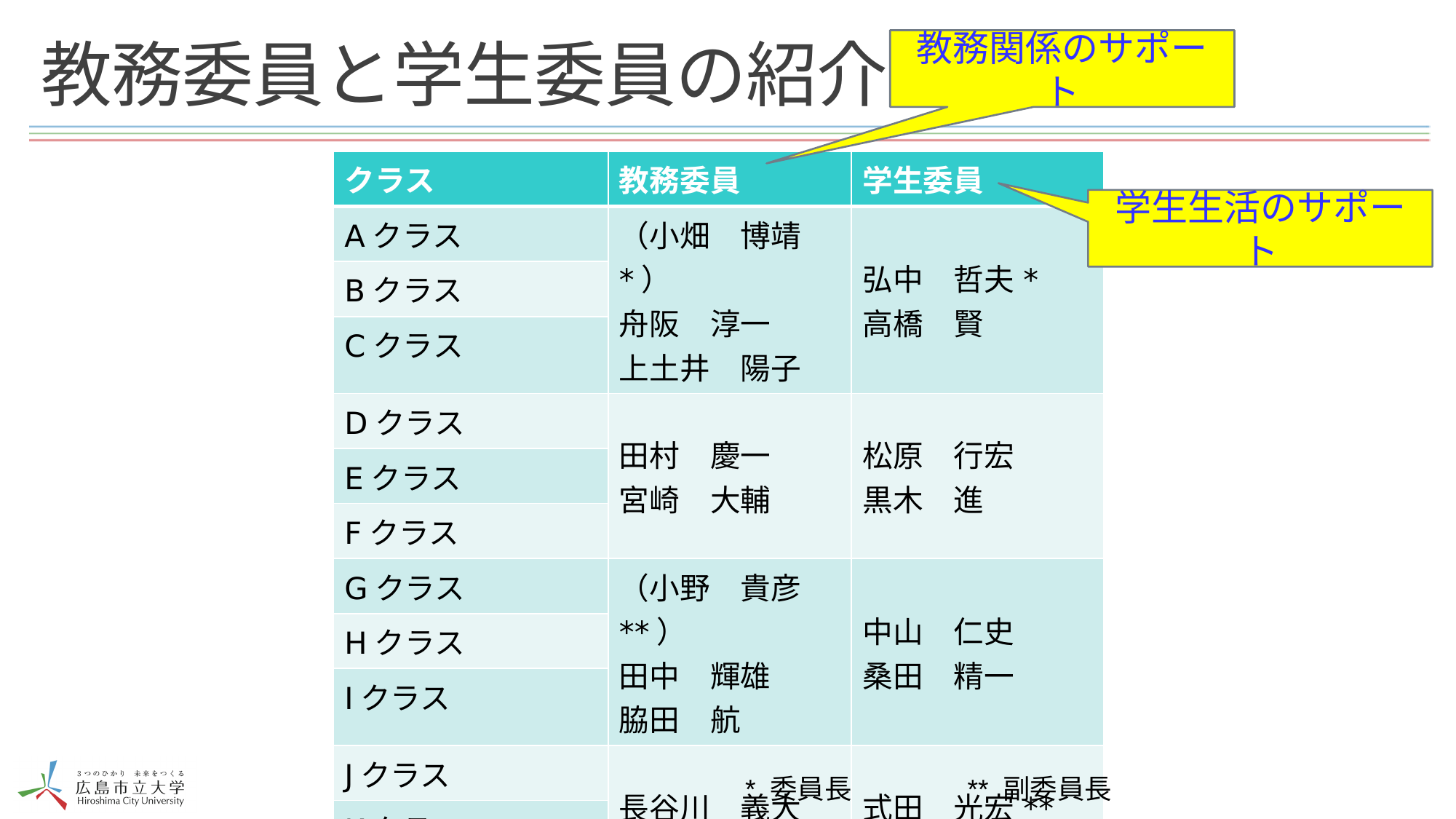

# 教務委員と学生委員の紹介
教務関係のサポート
| クラス | 教務委員 | 学生委員 |
| --- | --- | --- |
| Aクラス | （小畑　博靖\*） 舟阪　淳一 上土井　陽子 | 弘中　哲夫\* 高橋　賢 |
| Bクラス |  |  |
| Cクラス |  |  |
| Dクラス | 田村　慶一 宮崎　大輔 | 松原　行宏 黒木　進 |
| Eクラス |  |  |
| Fクラス |  |  |
| Gクラス | （小野　貴彦\*\*） 田中　輝雄 脇田　航 | 中山　仁史 桑田　精一 |
| Hクラス |  |  |
| Iクラス |  |  |
| Jクラス | 長谷川　義大 鷹野　優 | 式田　光宏\*\* 常盤　達司 |
| Kクラス |  |  |
| Lクラス |  |  |
学生生活のサポート
* 委員長　　　　** 副委員長